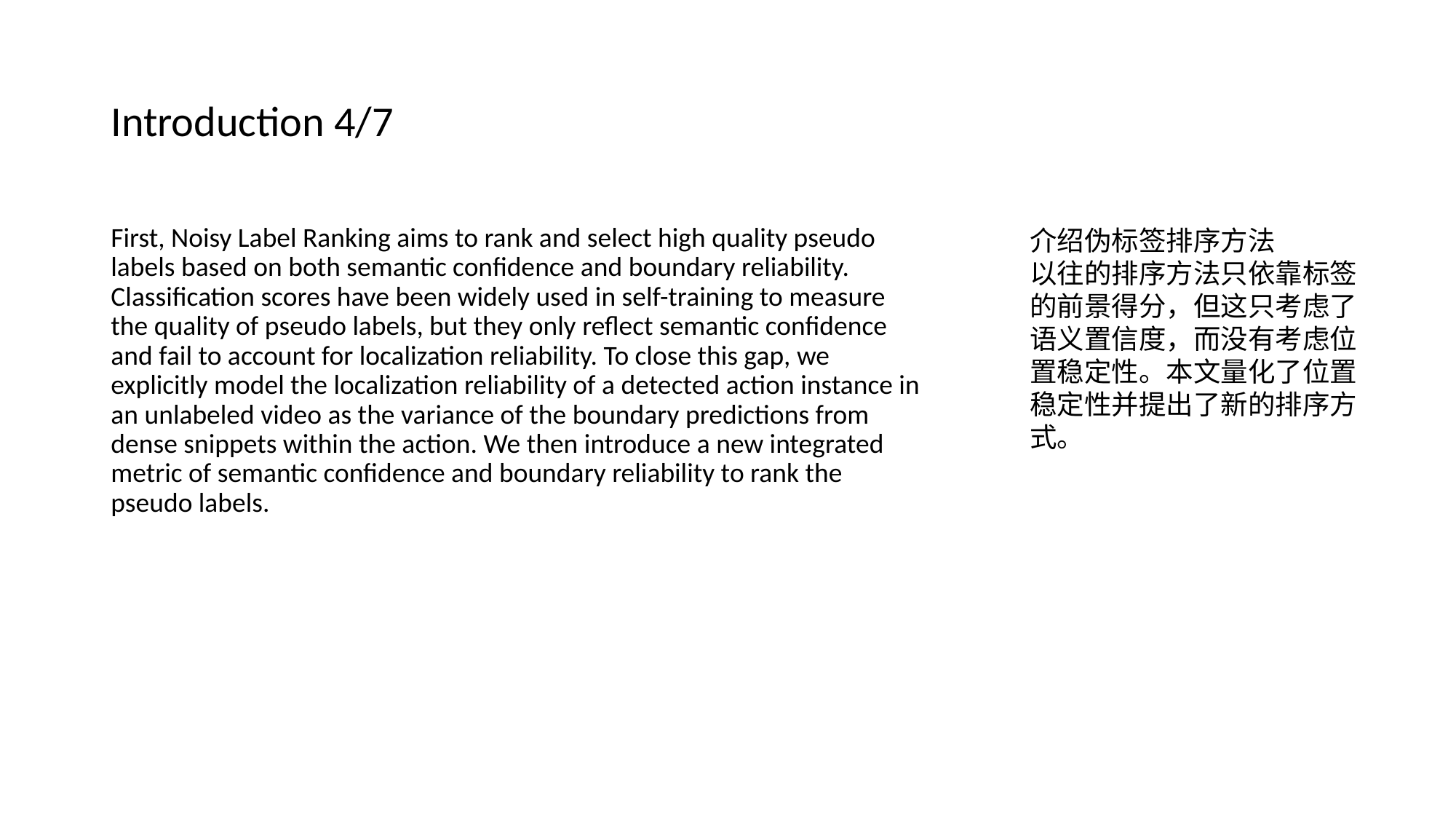

# Introduction 4/7
First, Noisy Label Ranking aims to rank and select high quality pseudo labels based on both semantic confidence and boundary reliability. Classification scores have been widely used in self-training to measure the quality of pseudo labels, but they only reflect semantic confidence and fail to account for localization reliability. To close this gap, we explicitly model the localization reliability of a detected action instance in an unlabeled video as the variance of the boundary predictions from dense snippets within the action. We then introduce a new integrated metric of semantic confidence and boundary reliability to rank the pseudo labels.
介绍伪标签排序方法
以往的排序方法只依靠标签的前景得分，但这只考虑了语义置信度，而没有考虑位置稳定性。本文量化了位置稳定性并提出了新的排序方式。